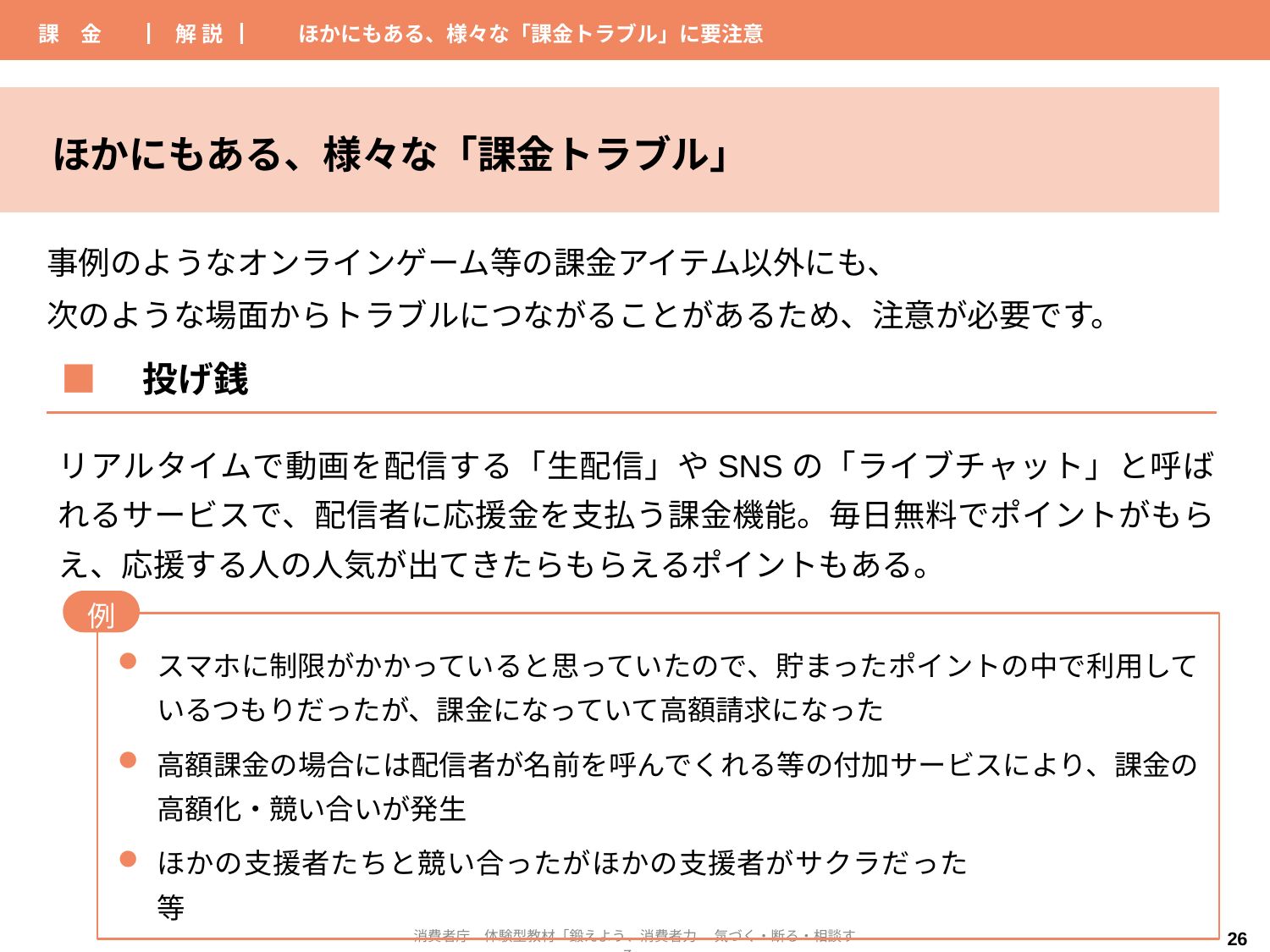

| 課　金 | ▏解 説▕ | ほかにもある、様々な「課金トラブル」に要注意 |  |
| --- | --- | --- | --- |

ほかにもある、様々な「課金トラブル」
事例のようなオンラインゲーム等の課金アイテム以外にも、
次のような場面からトラブルにつながることがあるため、注意が必要です。
| ■　投げ銭 |
| --- |
リアルタイムで動画を配信する「生配信」やSNSの「ライブチャット」と呼ばれるサービスで、配信者に応援金を支払う課金機能。毎日無料でポイントがもらえ、応援する人の人気が出てきたらもらえるポイントもある。

例
スマホに制限がかかっていると思っていたので、貯まったポイントの中で利用して
いるつもりだったが、課金になっていて高額請求になった
高額課金の場合には配信者が名前を呼んでくれる等の付加サービスにより、課金の
高額化・競い合いが発生
ほかの支援者たちと競い合ったがほかの支援者がサクラだった　　		等